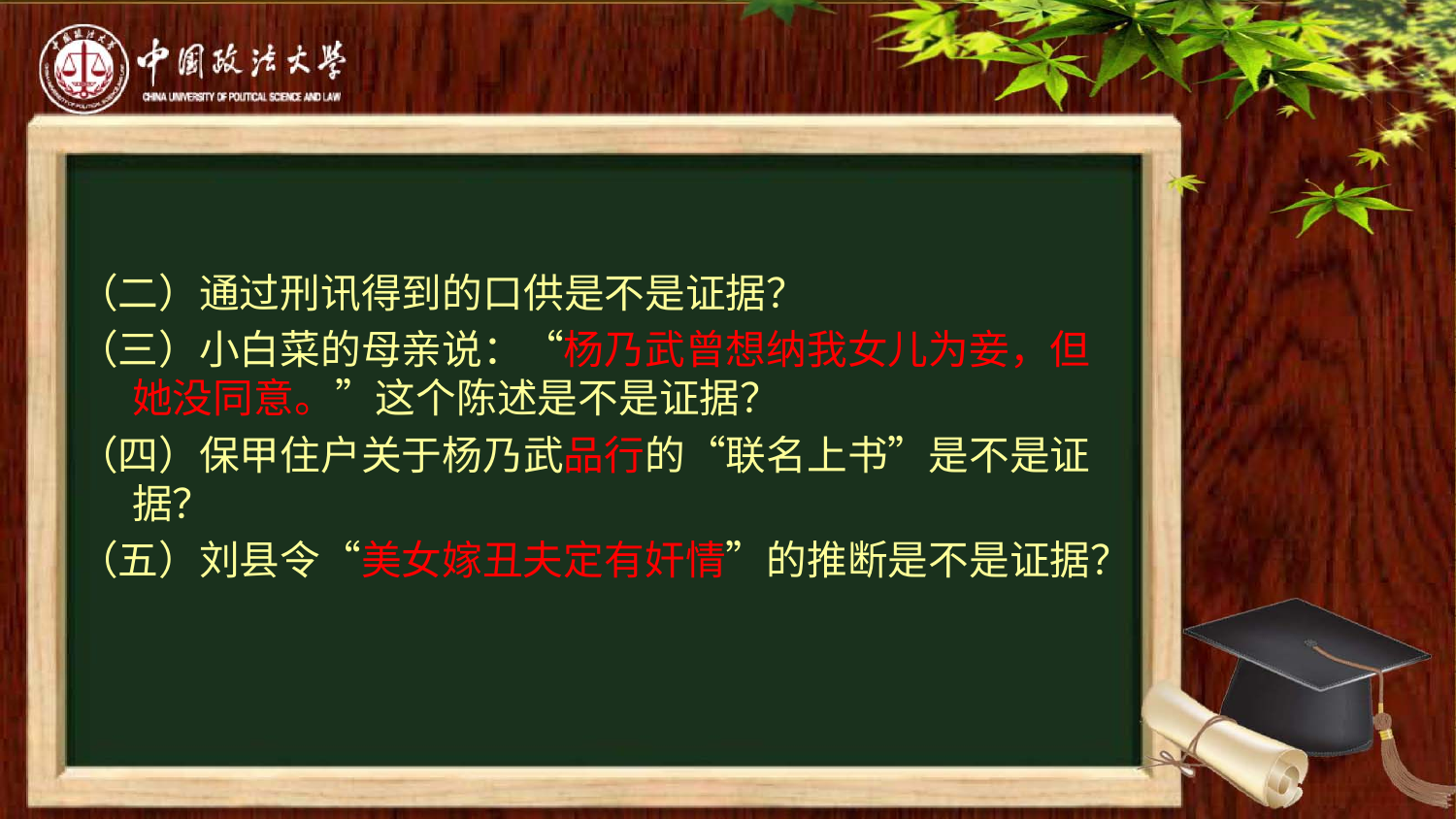

#
（二）通过刑讯得到的口供是不是证据？
（三）小白菜的母亲说：“杨乃武曾想纳我女儿为妾，但她没同意。”这个陈述是不是证据？
（四）保甲住户关于杨乃武品行的“联名上书”是不是证据？
（五）刘县令“美女嫁丑夫定有奸情”的推断是不是证据？